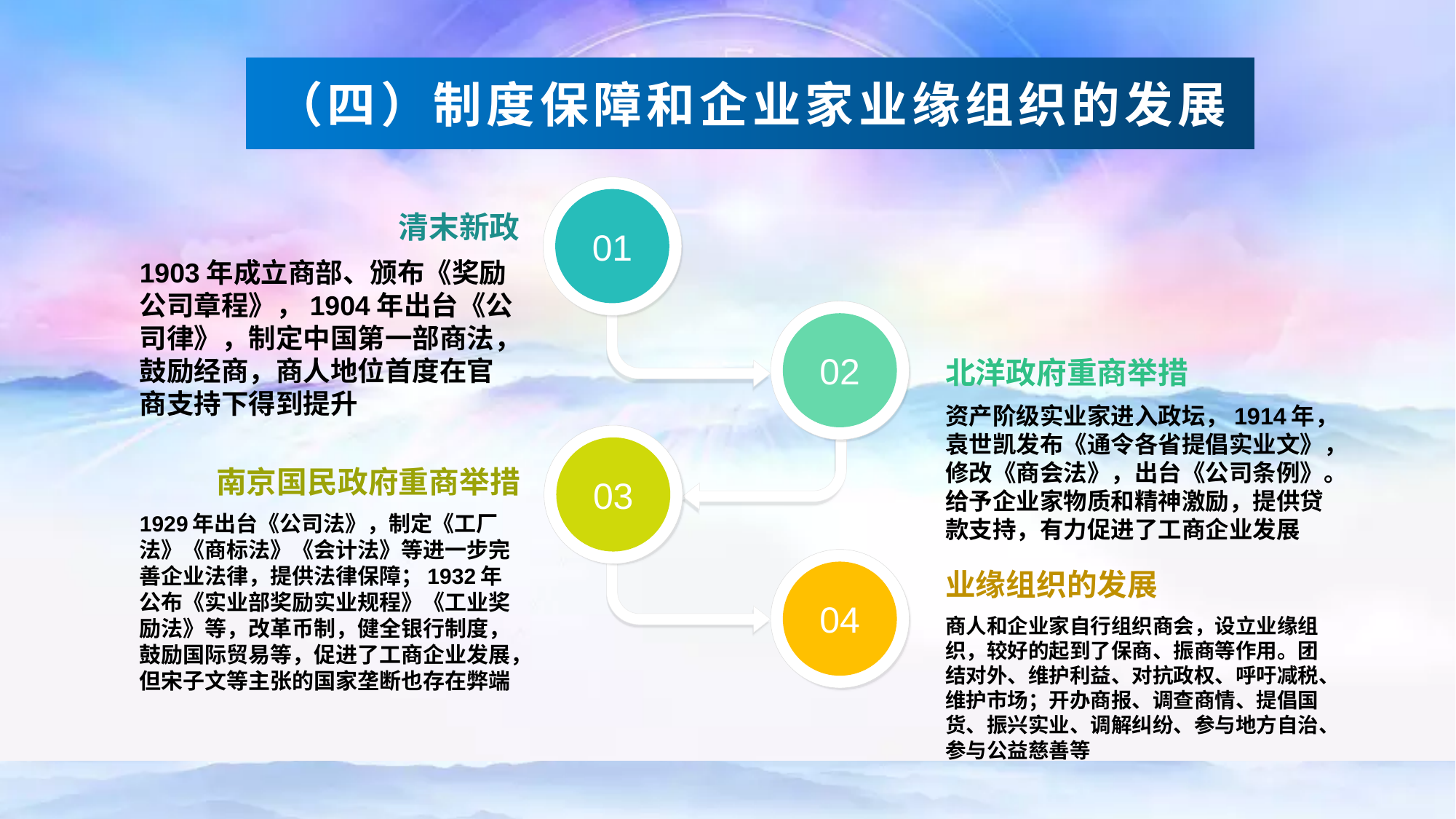

（四）制度保障和企业家业缘组织的发展
清末新政

01
1903年成立商部、颁布《奖励公司章程》，1904年出台《公司律》，制定中国第一部商法，鼓励经商，商人地位首度在官商支持下得到提升

02
北洋政府重商举措
资产阶级实业家进入政坛，1914年，袁世凯发布《通令各省提倡实业文》，修改《商会法》，出台《公司条例》。给予企业家物质和精神激励，提供贷款支持，有力促进了工商企业发展

南京国民政府重商举措

03
1929年出台《公司法》，制定《工厂法》《商标法》《会计法》等进一步完善企业法律，提供法律保障；1932年公布《实业部奖励实业规程》《工业奖励法》等，改革币制，健全银行制度，鼓励国际贸易等，促进了工商企业发展，但宋子文等主张的国家垄断也存在弊端

业缘组织的发展

04
商人和企业家自行组织商会，设立业缘组织，较好的起到了保商、振商等作用。团结对外、维护利益、对抗政权、呼吁减税、维护市场；开办商报、调查商情、提倡国货、振兴实业、调解纠纷、参与地方自治、参与公益慈善等

34